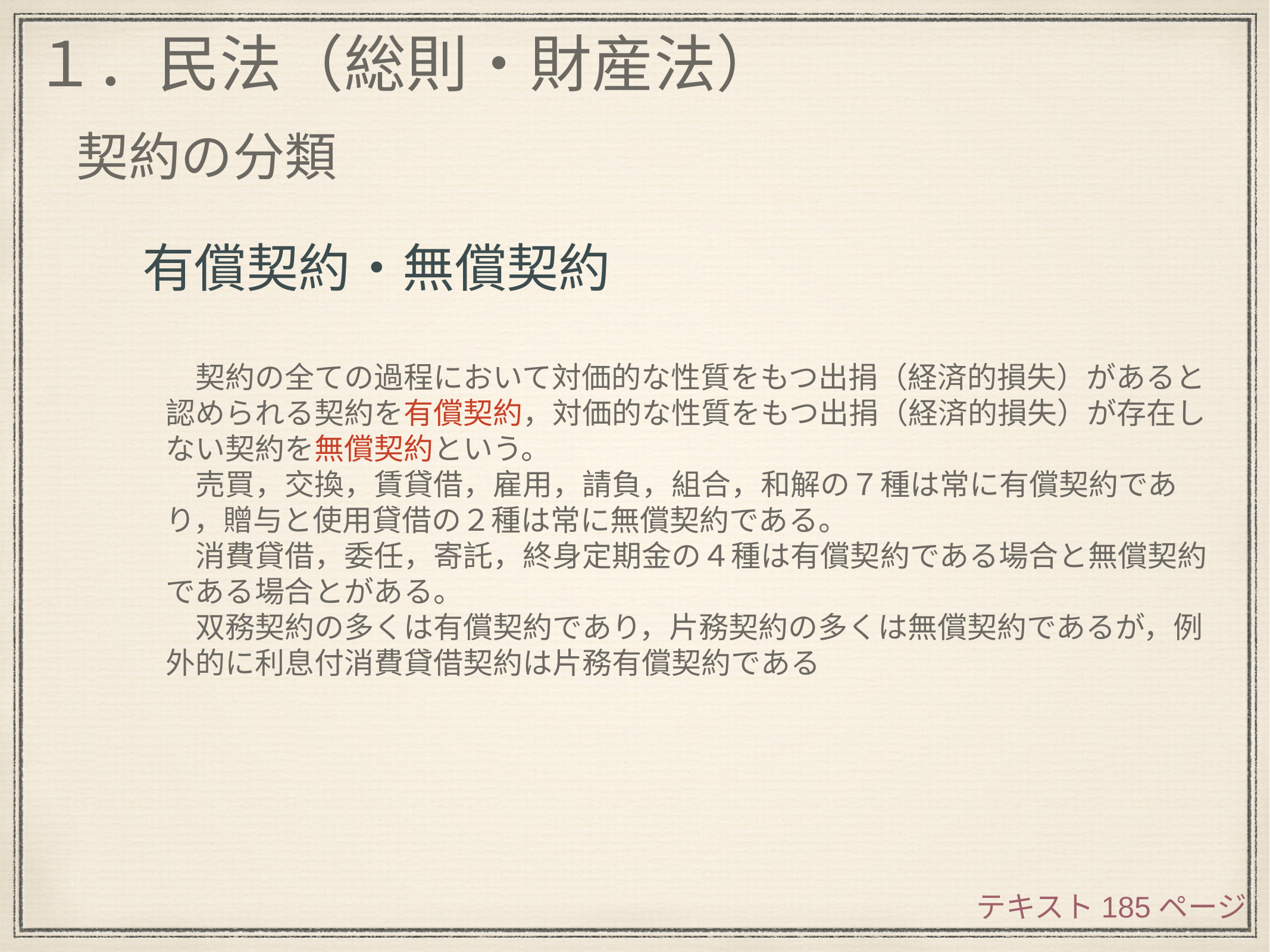

１．民法（総則・財産法）
契約の分類
有償契約・無償契約
　契約の全ての過程において対価的な性質をもつ出捐（経済的損失）があると認められる契約を有償契約，対価的な性質をもつ出捐（経済的損失）が存在しない契約を無償契約という。
　売買，交換，賃貸借，雇用，請負，組合，和解の７種は常に有償契約であり，贈与と使用貸借の２種は常に無償契約である。
　消費貸借，委任，寄託，終身定期金の４種は有償契約である場合と無償契約である場合とがある。
　双務契約の多くは有償契約であり，片務契約の多くは無償契約であるが，例外的に利息付消費貸借契約は片務有償契約である
テキスト185ページ